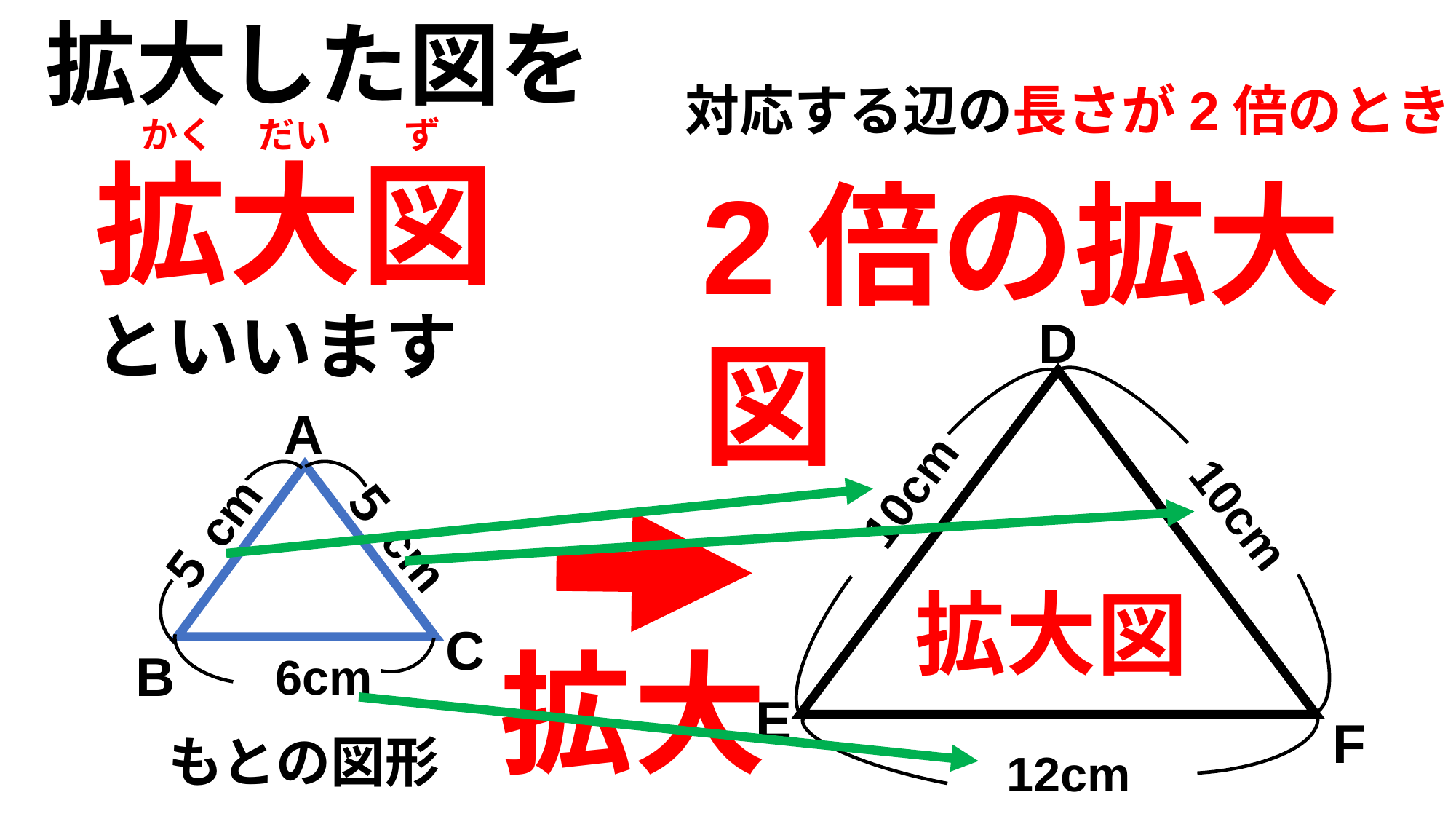

拡大した図を
対応する辺の長さが2倍のとき
かく　 だい　　ず
拡大図
といいます
2倍の拡大図
D

A

10cm

10cm
５cm
５cm

拡大図

C
拡大
B
6cm

E
F

もとの図形
12cm